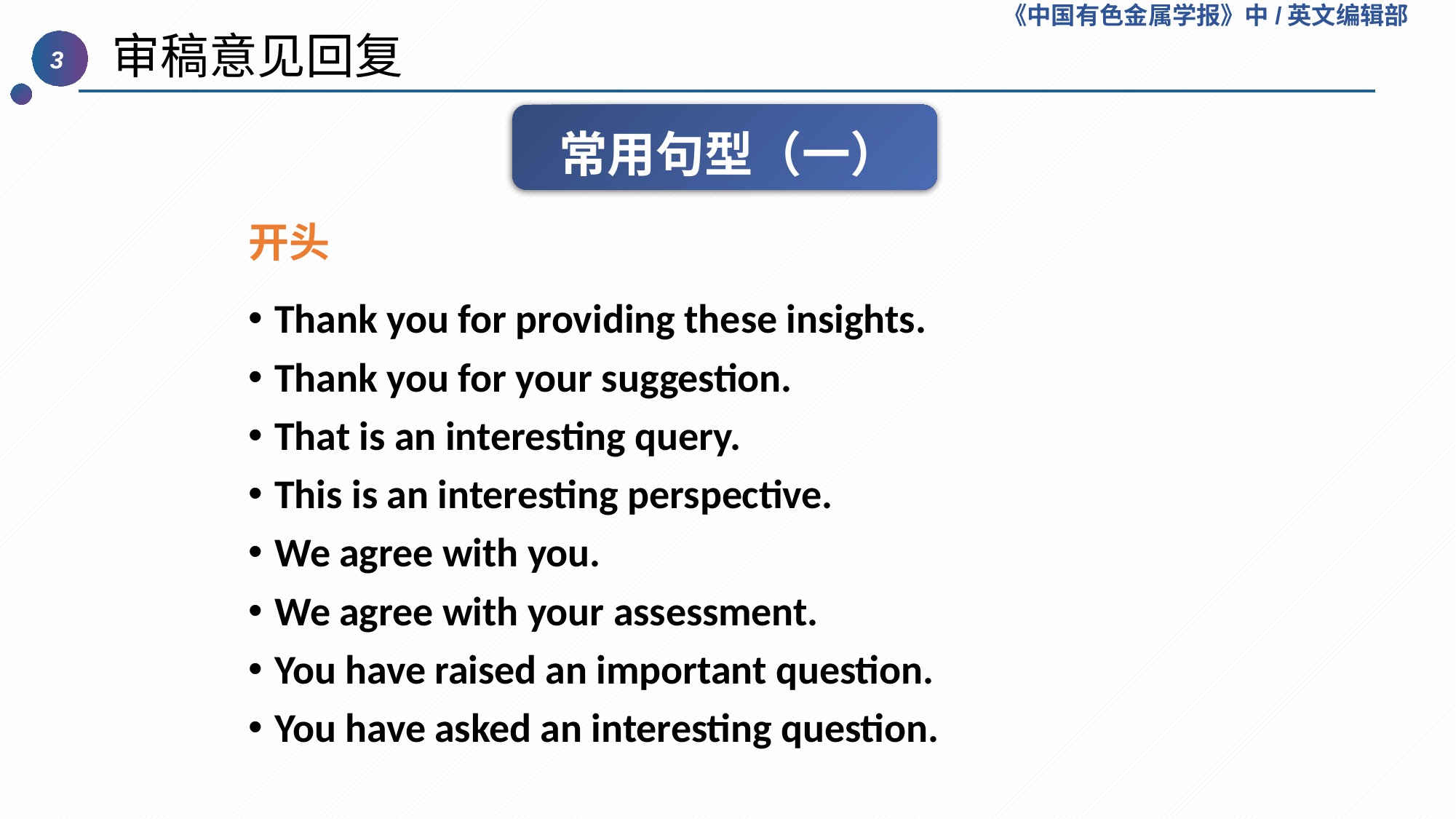

《中国有色金属学报》中/英文编辑部

      审稿意见回复

3

常用句型（一）
开头
Thank you for providing these insights.
Thank you for your suggestion.
That is an interesting query.
This is an interesting perspective.
We agree with you.
We agree with your assessment.
You have raised an important question.
You have asked an interesting question.